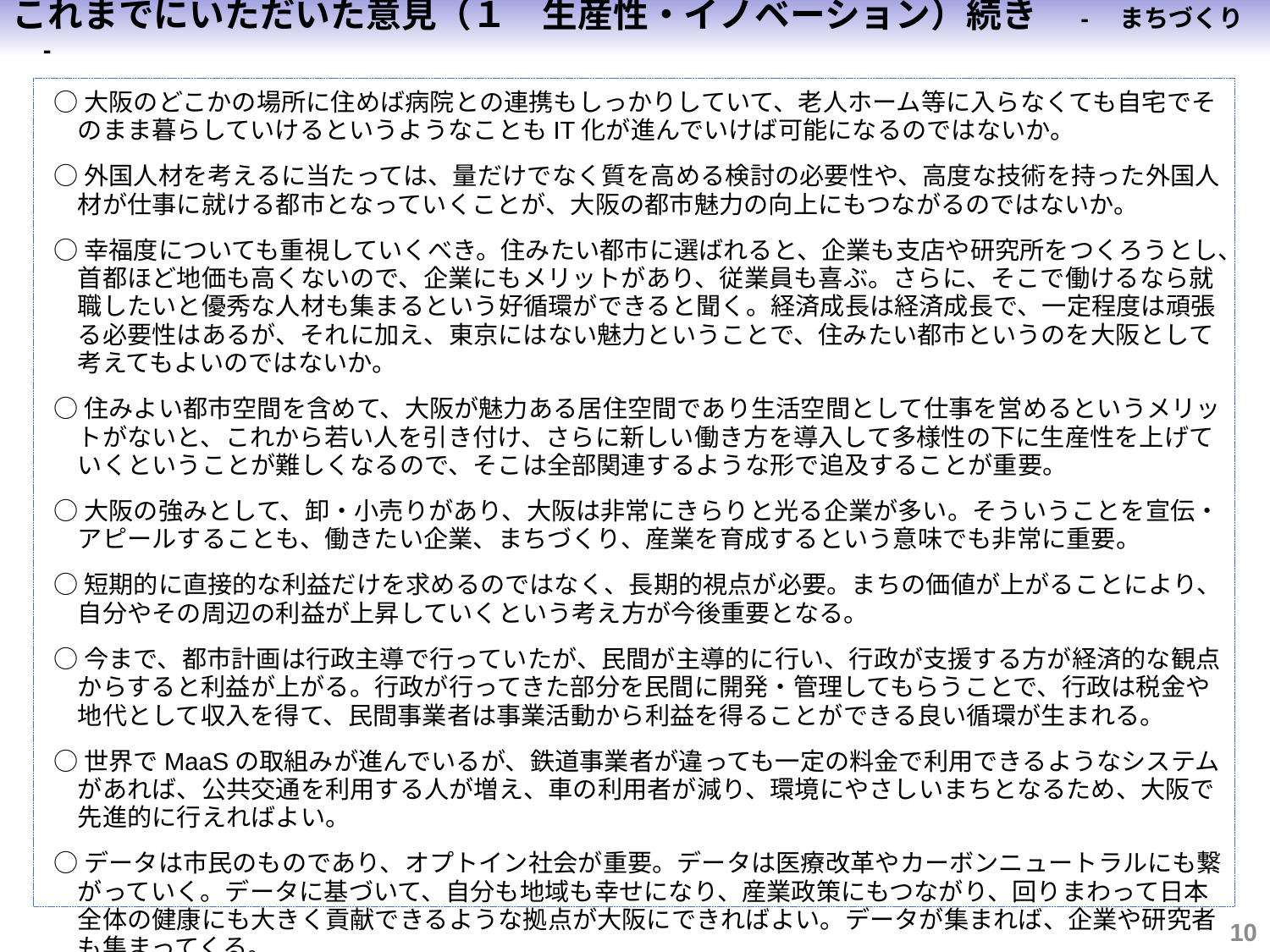

これまでにいただいた意見（１　生産性・イノベーション）続き　-　まちづくり　-
○大阪のどこかの場所に住めば病院との連携もしっかりしていて、老人ホーム等に入らなくても自宅でそのまま暮らしていけるというようなこともIT化が進んでいけば可能になるのではないか。
○外国人材を考えるに当たっては、量だけでなく質を高める検討の必要性や、高度な技術を持った外国人材が仕事に就ける都市となっていくことが、大阪の都市魅力の向上にもつながるのではないか。
○幸福度についても重視していくべき。住みたい都市に選ばれると、企業も支店や研究所をつくろうとし、首都ほど地価も高くないので、企業にもメリットがあり、従業員も喜ぶ。さらに、そこで働けるなら就職したいと優秀な人材も集まるという好循環ができると聞く。経済成長は経済成長で、一定程度は頑張る必要性はあるが、それに加え、東京にはない魅力ということで、住みたい都市というのを大阪として考えてもよいのではないか。
○住みよい都市空間を含めて、大阪が魅力ある居住空間であり生活空間として仕事を営めるというメリットがないと、これから若い人を引き付け、さらに新しい働き方を導入して多様性の下に生産性を上げていくということが難しくなるので、そこは全部関連するような形で追及することが重要。
○大阪の強みとして、卸・小売りがあり、大阪は非常にきらりと光る企業が多い。そういうことを宣伝・アピールすることも、働きたい企業、まちづくり、産業を育成するという意味でも非常に重要。
○短期的に直接的な利益だけを求めるのではなく、長期的視点が必要。まちの価値が上がることにより、自分やその周辺の利益が上昇していくという考え方が今後重要となる。
○今まで、都市計画は行政主導で行っていたが、民間が主導的に行い、行政が支援する方が経済的な観点からすると利益が上がる。行政が行ってきた部分を民間に開発・管理してもらうことで、行政は税金や地代として収入を得て、民間事業者は事業活動から利益を得ることができる良い循環が生まれる。
○世界でMaaSの取組みが進んでいるが、鉄道事業者が違っても一定の料金で利用できるようなシステムがあれば、公共交通を利用する人が増え、車の利用者が減り、環境にやさしいまちとなるため、大阪で先進的に行えればよい。
○データは市民のものであり、オプトイン社会が重要。データは医療改革やカーボンニュートラルにも繋がっていく。データに基づいて、自分も地域も幸せになり、産業政策にもつながり、回りまわって日本全体の健康にも大きく貢献できるような拠点が大阪にできればよい。データが集まれば、企業や研究者も集まってくる。
10